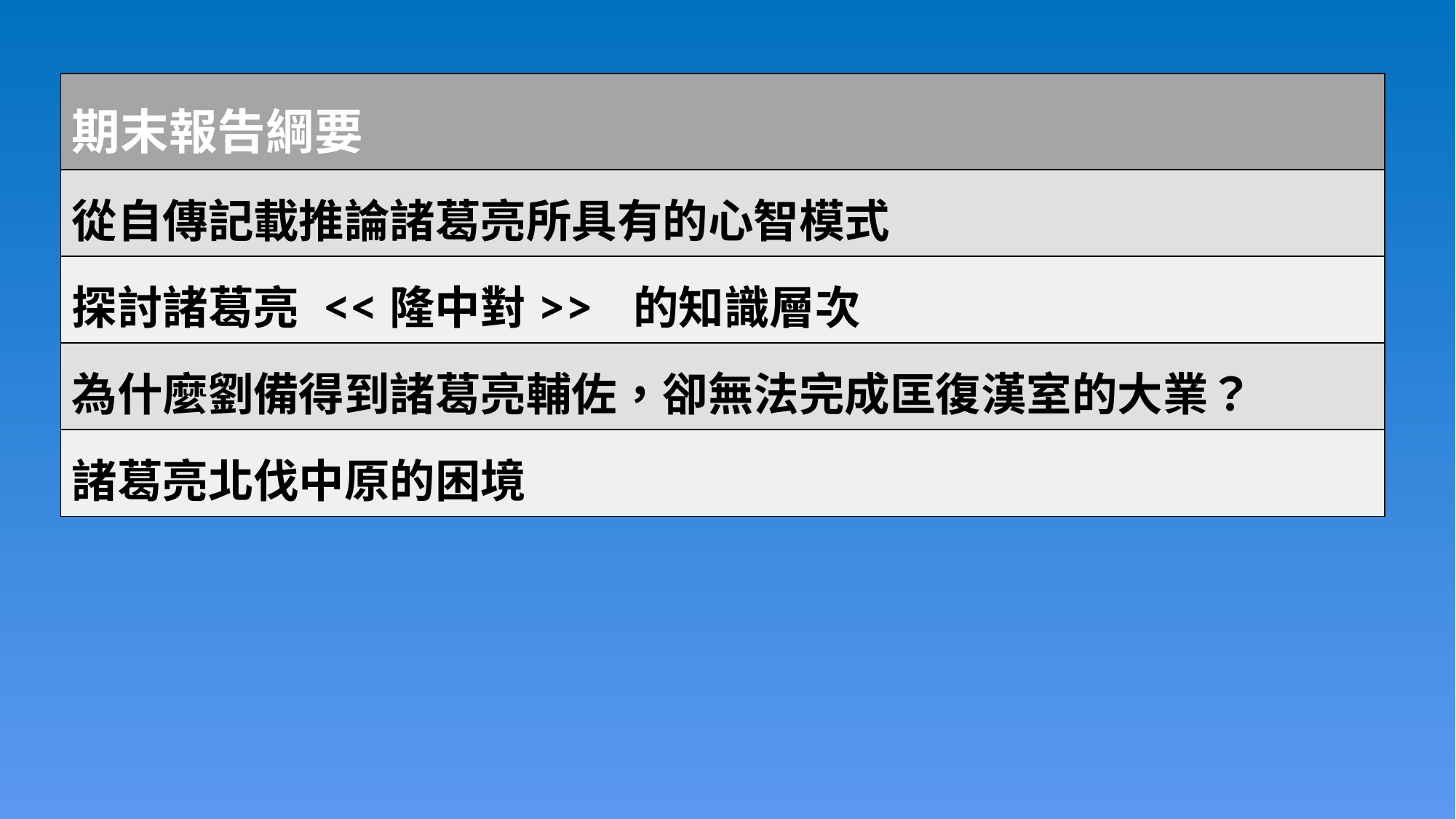

| 期末報告綱要 |
| --- |
| 從自傳記載推論諸葛亮所具有的心智模式 |
| 探討諸葛亮 <<隆中對>> 的知識層次 |
| 為什麼劉備得到諸葛亮輔佐，卻無法完成匡復漢室的大業？ |
| 諸葛亮北伐中原的困境 |